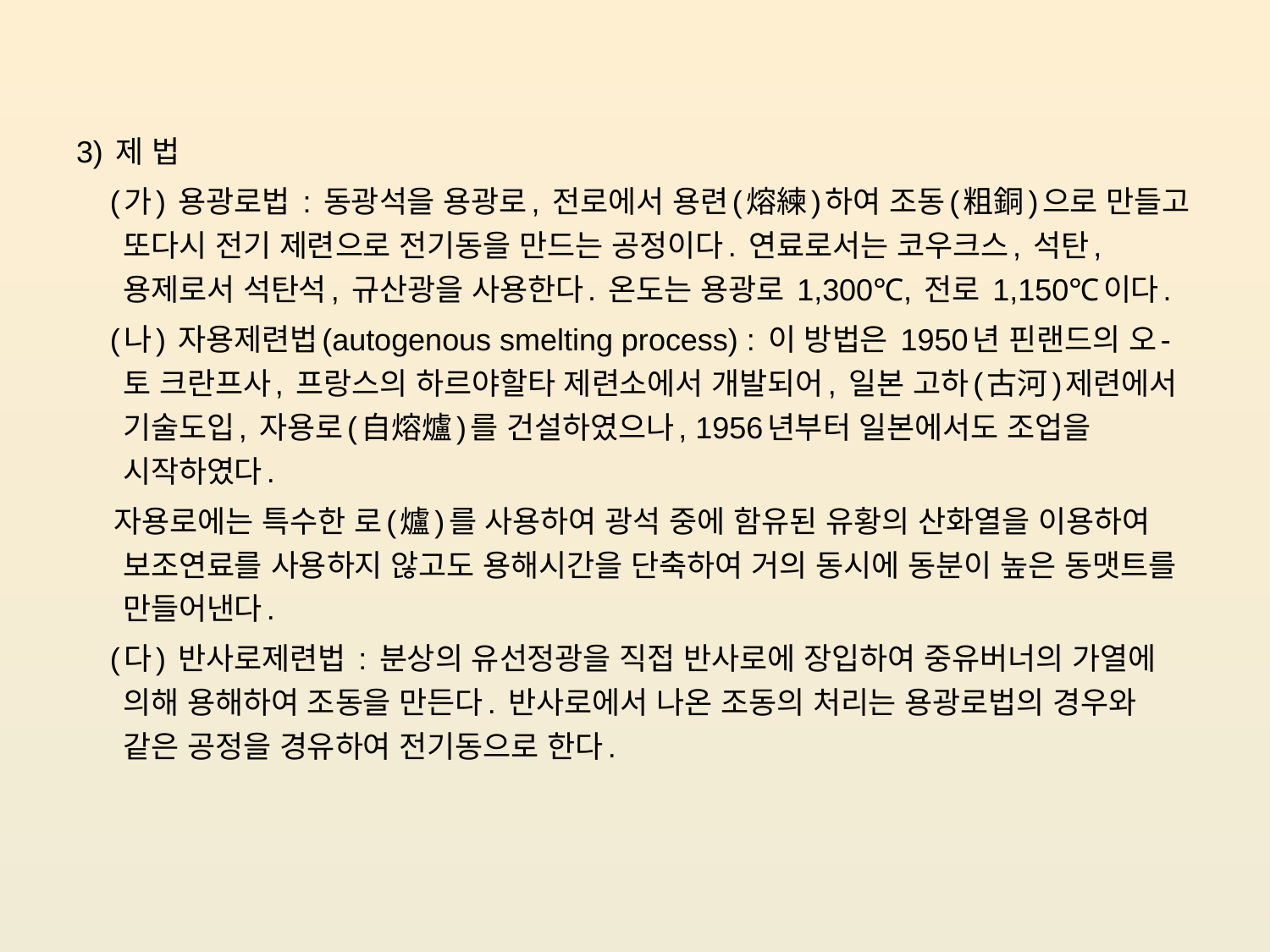

3) 제 법
    (가) 용광로법 : 동광석을 용광로, 전로에서 용련(熔練)하여 조동(粗銅)으로 만들고 또다시 전기 제련으로 전기동을 만드는 공정이다. 연료로서는 코우크스, 석탄, 용제로서 석탄석, 규산광을 사용한다. 온도는 용광로 1,300℃, 전로 1,150℃이다.
    (나) 자용제련법(autogenous smelting process) : 이 방법은 1950년 핀랜드의 오-토 크란프사, 프랑스의 하르야할타 제련소에서 개발되어, 일본 고하(古河)제련에서 기술도입, 자용로(自熔爐)를 건설하였으나, 1956년부터 일본에서도 조업을 시작하였다.
    자용로에는 특수한 로(爐)를 사용하여 광석 중에 함유된 유황의 산화열을 이용하여 보조연료를 사용하지 않고도 용해시간을 단축하여 거의 동시에 동분이 높은 동맷트를 만들어낸다.
    (다) 반사로제련법 : 분상의 유선정광을 직접 반사로에 장입하여 중유버너의 가열에 의해 용해하여 조동을 만든다. 반사로에서 나온 조동의 처리는 용광로법의 경우와 같은 공정을 경유하여 전기동으로 한다.